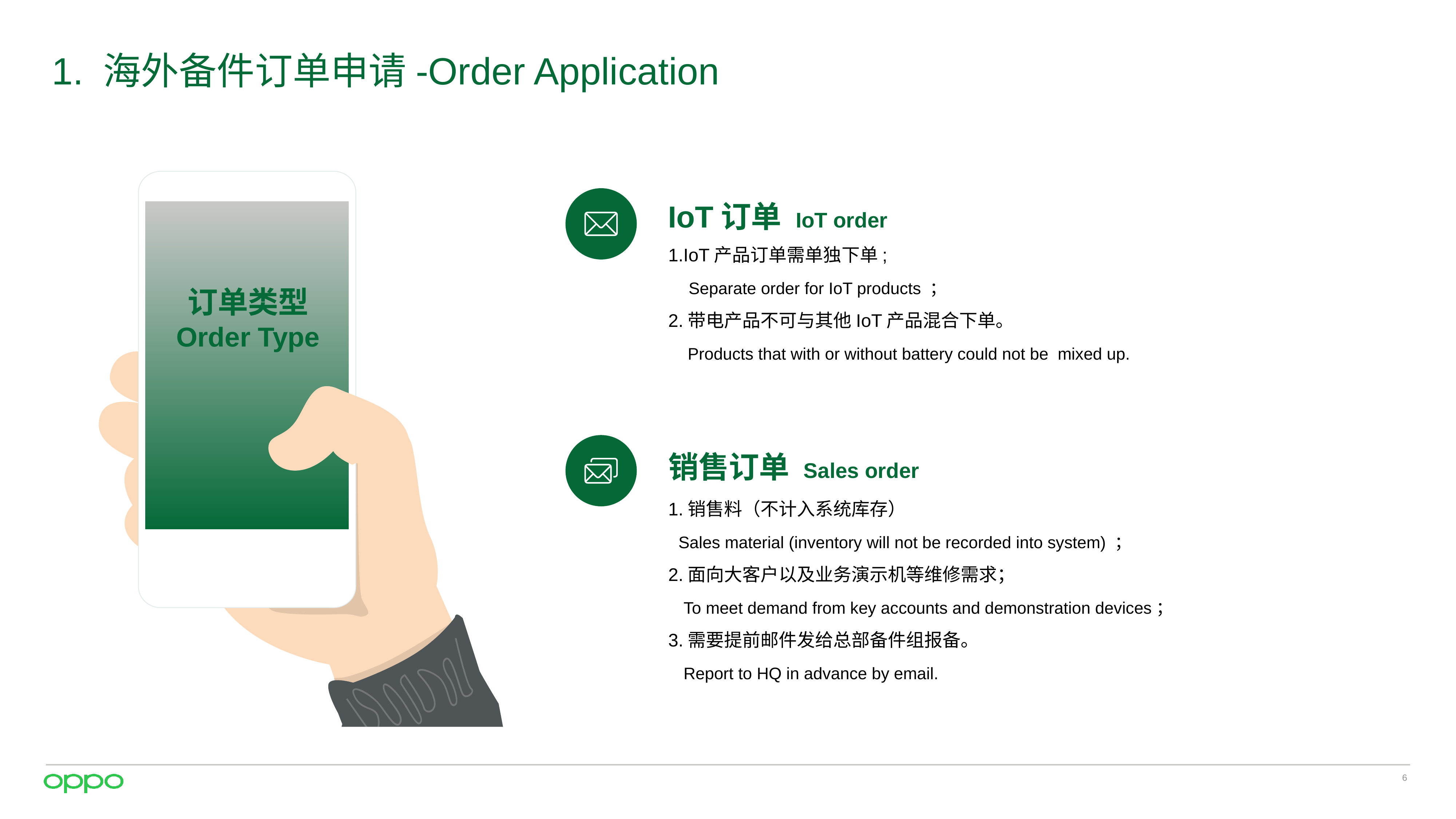

# 1. 海外备件订单申请-Order Application

订单类型
Order Type

IoT订单 IoT order

1.IoT产品订单需单独下单;
    Separate order for IoT products ；
2.带电产品不可与其他IoT产品混合下单。
    Products that with or without battery could not be  mixed up.

销售订单 Sales order

1.销售料（不计入系统库存）
  Sales material (inventory will not be recorded into system) ；
2.面向大客户以及业务演示机等维修需求；
   To meet demand from key accounts and demonstration devices；
3.需要提前邮件发给总部备件组报备。
   Report to HQ in advance by email.